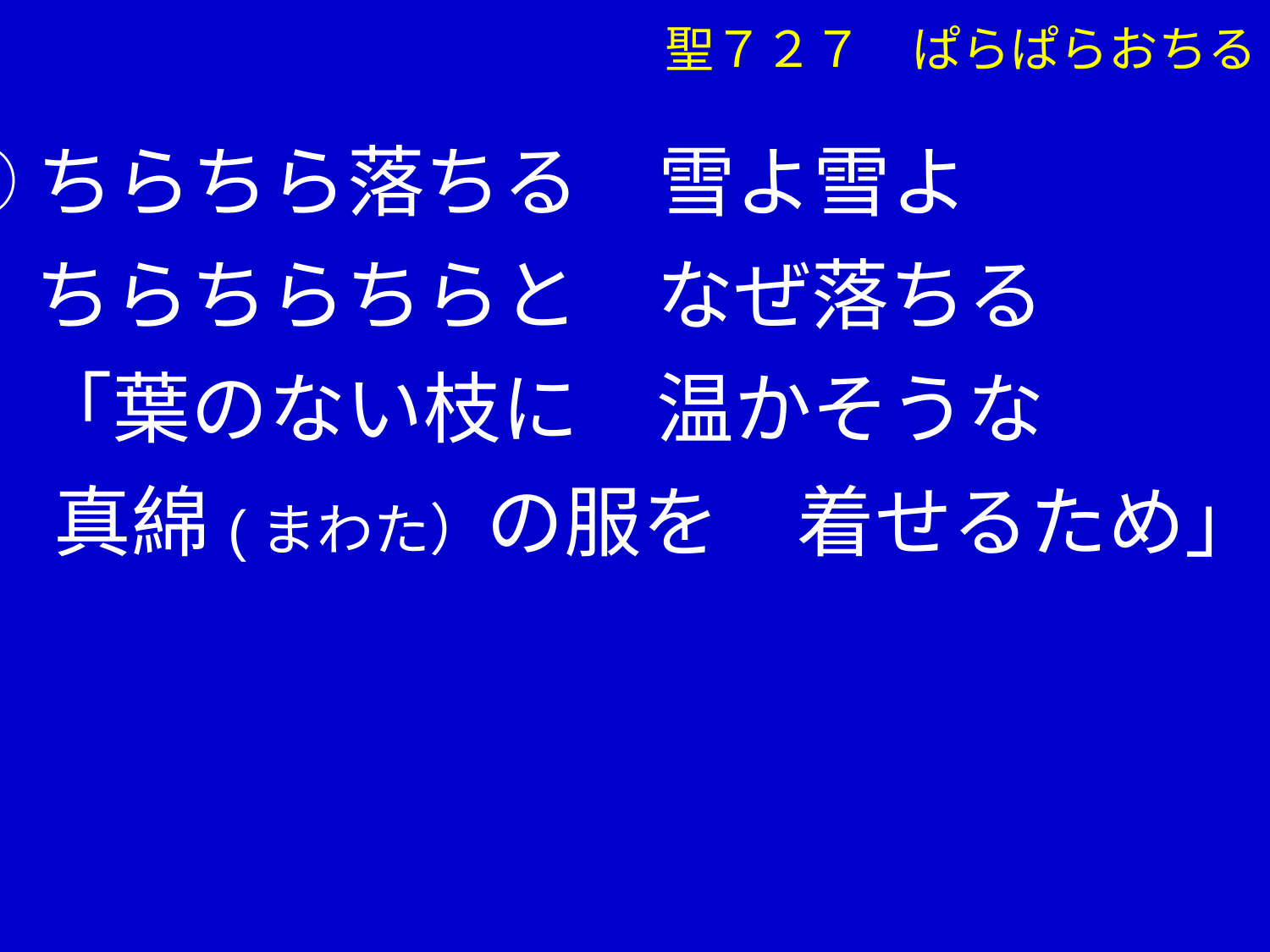

聖７２７　ぱらぱらおちる
②ちらちら落ちる　雪よ雪よ
　 ちらちらちらと　なぜ落ちる
　 「葉のない枝に　温かそうな
 　真綿(まわた）の服を　着せるため」